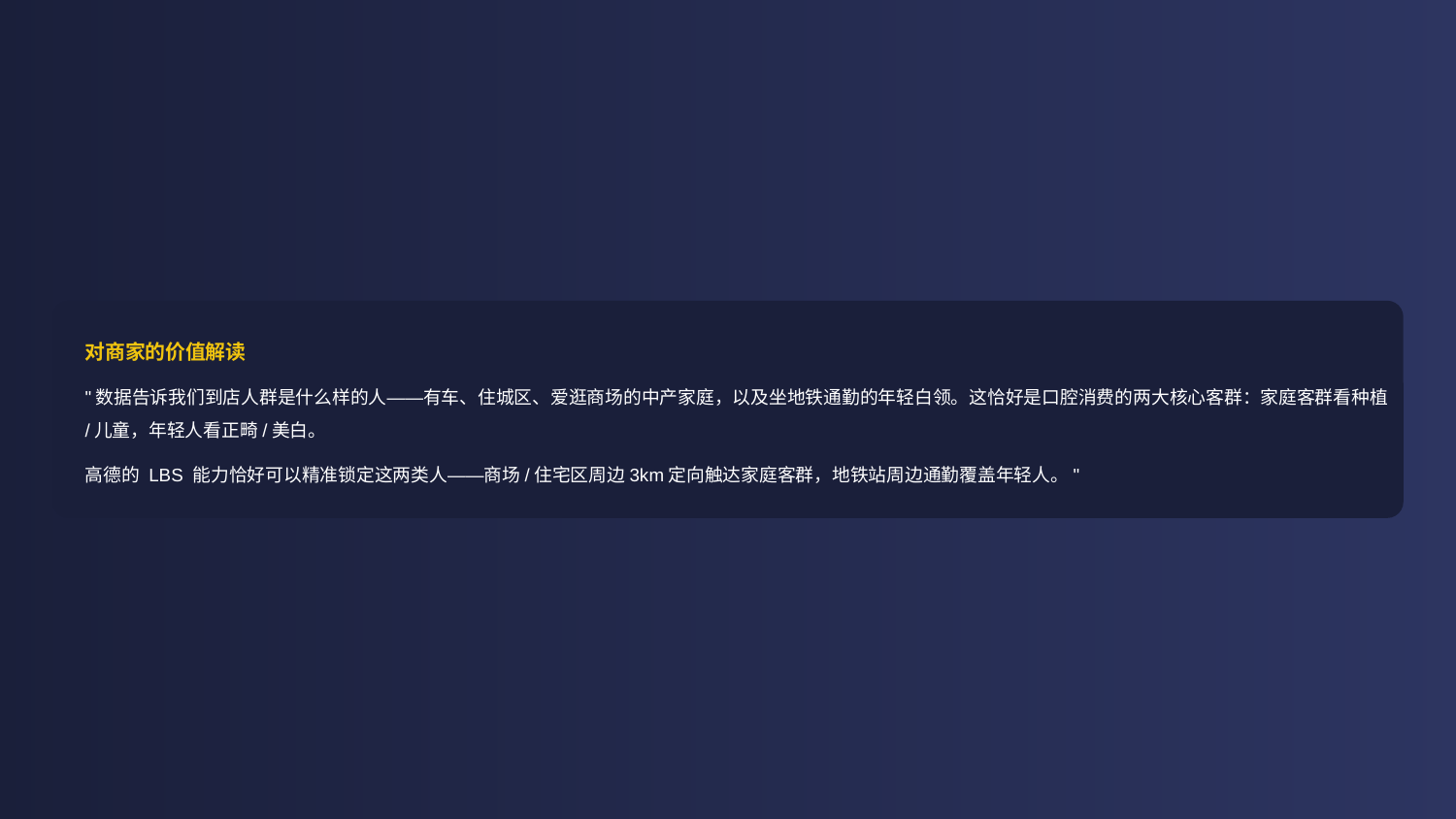

对商家的价值解读
"数据告诉我们到店人群是什么样的人——有车、住城区、爱逛商场的中产家庭，以及坐地铁通勤的年轻白领。这恰好是口腔消费的两大核心客群：家庭客群看种植/儿童，年轻人看正畸/美白。
高德的 LBS 能力恰好可以精准锁定这两类人——商场/住宅区周边3km定向触达家庭客群，地铁站周边通勤覆盖年轻人。"